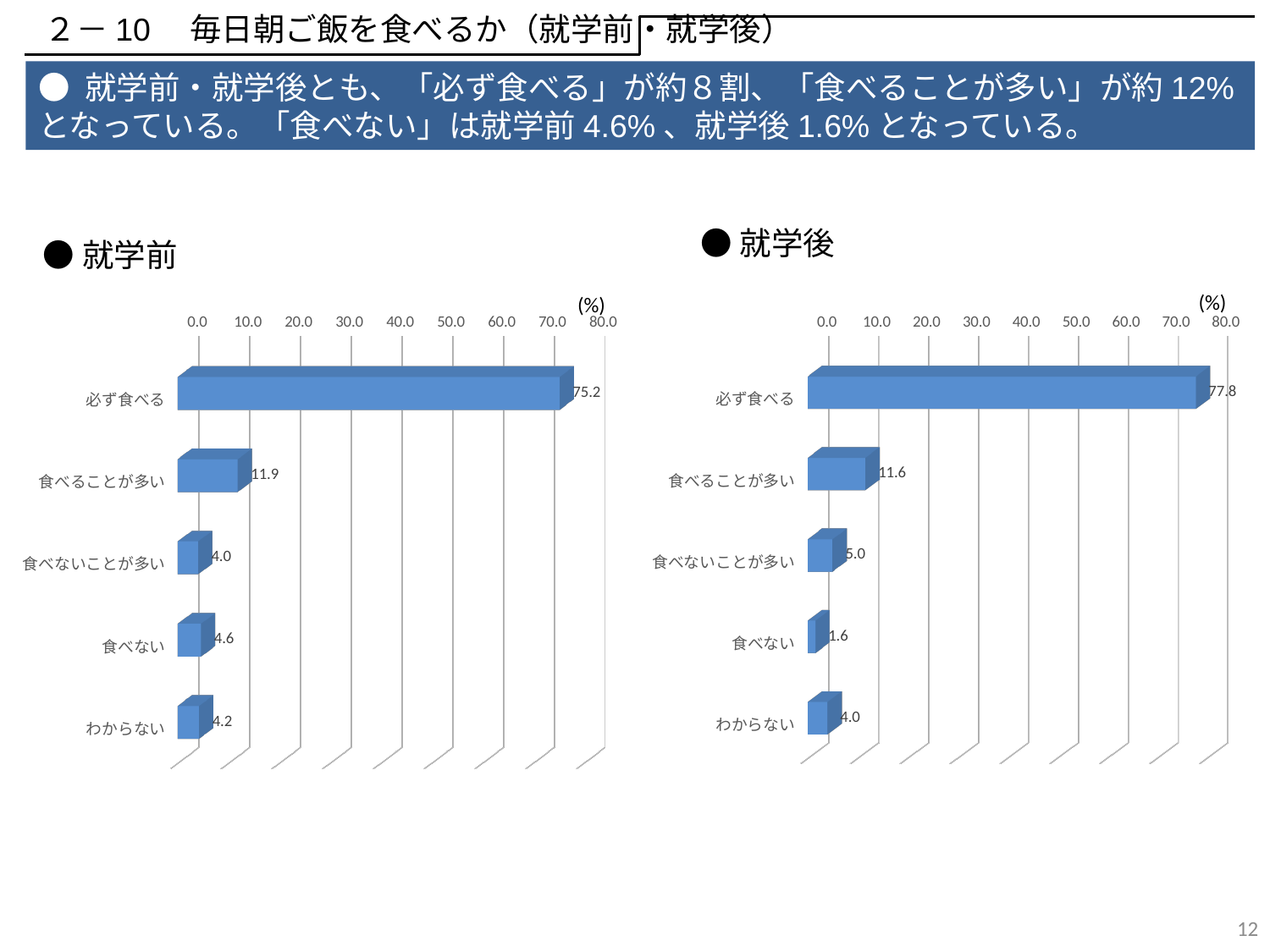

２－10　毎日朝ご飯を食べるか（就学前・就学後）
● 就学前・就学後とも、「必ず食べる」が約８割、「食べることが多い」が約12%となっている。「食べない」は就学前4.6%、就学後1.6%となっている。
●就学後
●就学前
(%)
(%)

[unsupported chart]

[unsupported chart]

12